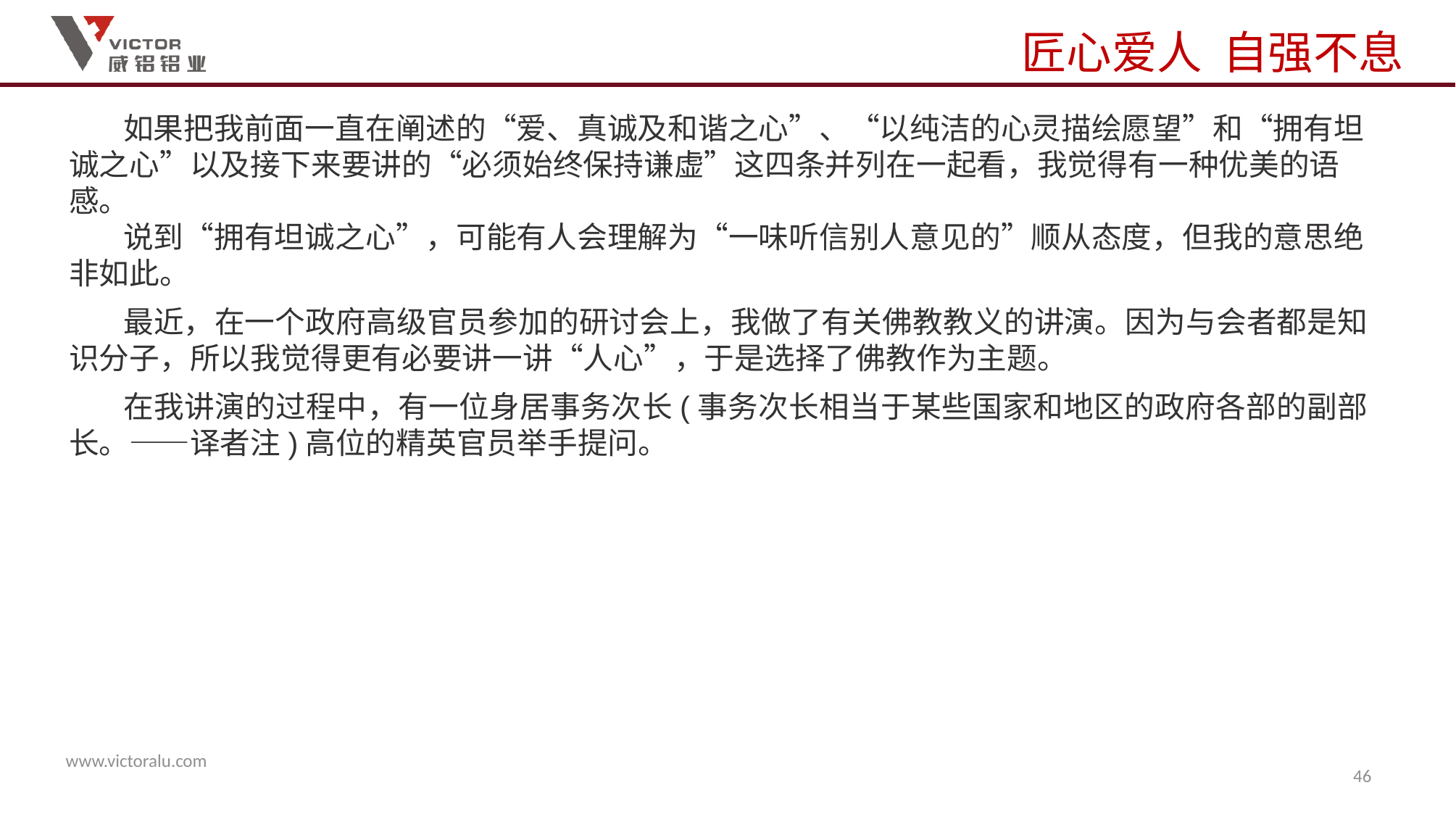

如果把我前面一直在阐述的“爱、真诚及和谐之心”、“以纯洁的心灵描绘愿望”和“拥有坦诚之心”以及接下来要讲的“必须始终保持谦虚”这四条并列在一起看，我觉得有一种优美的语感。
说到“拥有坦诚之心”，可能有人会理解为“一味听信别人意见的”顺从态度，但我的意思绝非如此。
最近，在一个政府高级官员参加的研讨会上，我做了有关佛教教义的讲演。因为与会者都是知识分子，所以我觉得更有必要讲一讲“人心”，于是选择了佛教作为主题。
在我讲演的过程中，有一位身居事务次长(事务次长相当于某些国家和地区的政府各部的副部长。——译者注)高位的精英官员举手提问。
46